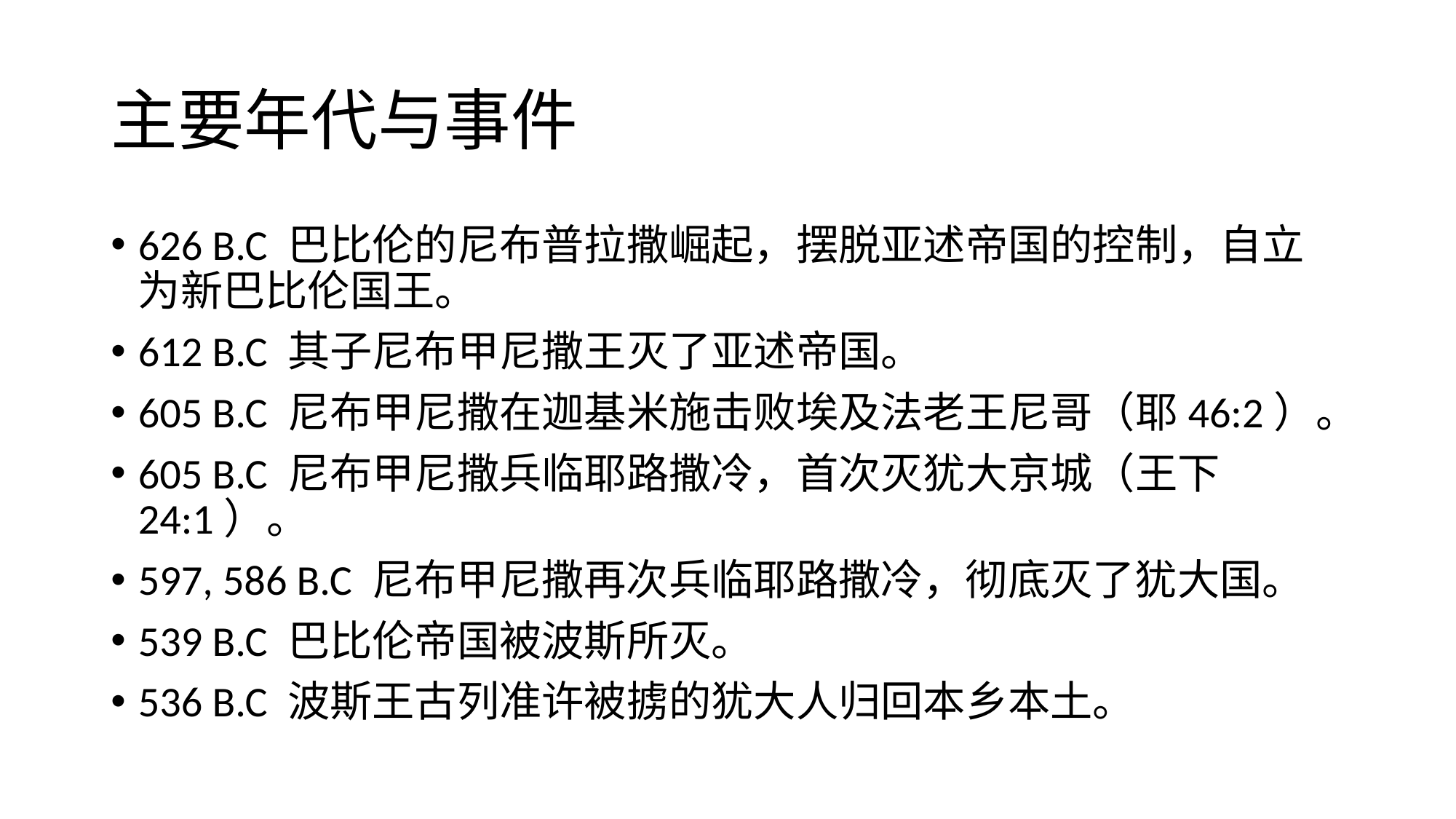

# 主要年代与事件
626 B.C 巴比伦的尼布普拉撒崛起，摆脱亚述帝国的控制，自立为新巴比伦国王。
612 B.C 其子尼布甲尼撒王灭了亚述帝国。
605 B.C 尼布甲尼撒在迦基米施击败埃及法老王尼哥（耶46:2）。
605 B.C 尼布甲尼撒兵临耶路撒冷，首次灭犹大京城（王下24:1）。
597, 586 B.C 尼布甲尼撒再次兵临耶路撒冷，彻底灭了犹大国。
539 B.C 巴比伦帝国被波斯所灭。
536 B.C 波斯王古列准许被掳的犹大人归回本乡本土。